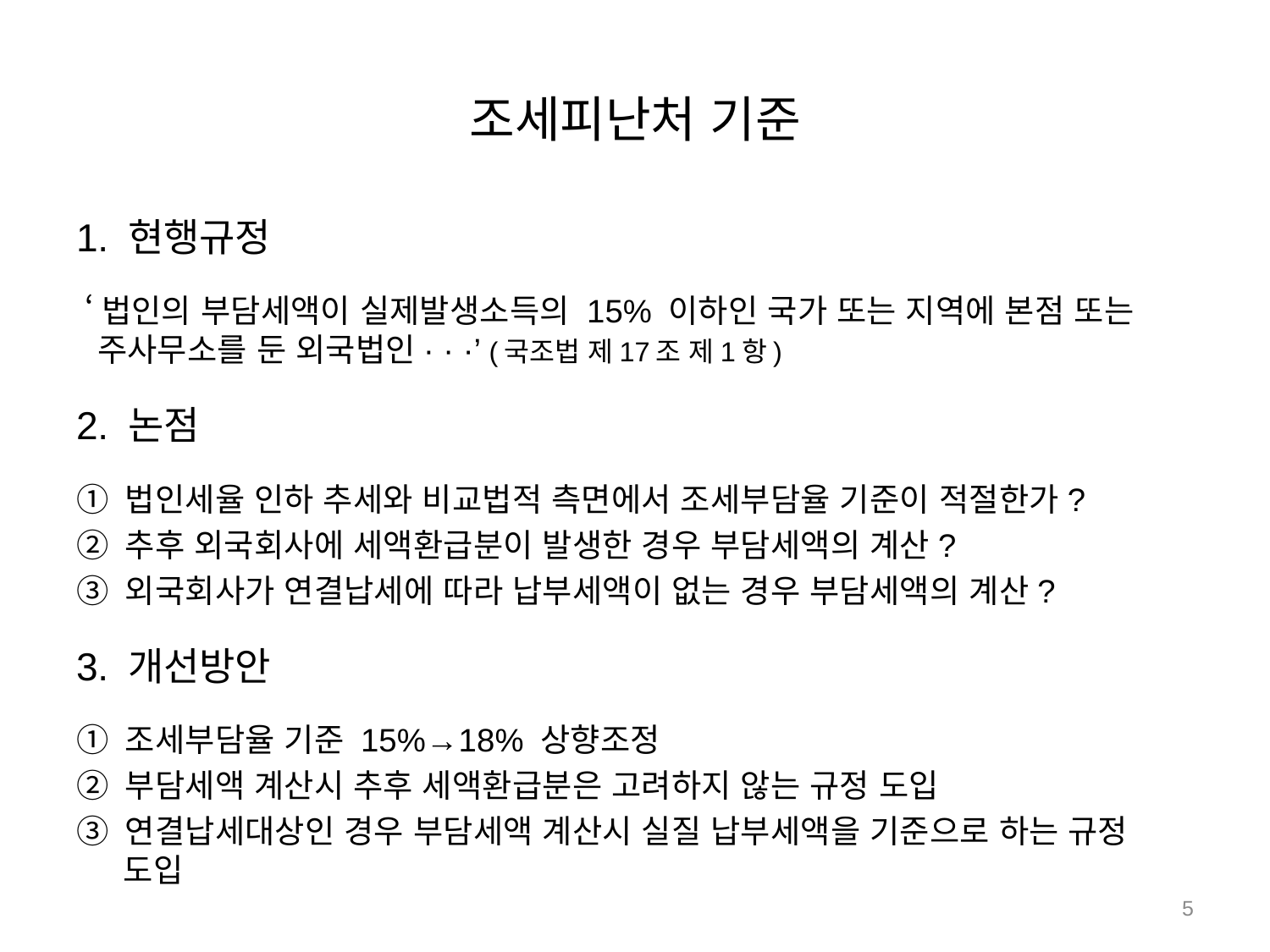

# 조세피난처 기준
1. 현행규정

 ‘법인의 부담세액이 실제발생소득의 15% 이하인 국가 또는 지역에 본점 또는 주사무소를 둔 외국법인· · ·’ (국조법 제17조 제1항)

2. 논점

① 법인세율 인하 추세와 비교법적 측면에서 조세부담율 기준이 적절한가?
② 추후 외국회사에 세액환급분이 발생한 경우 부담세액의 계산?
③ 외국회사가 연결납세에 따라 납부세액이 없는 경우 부담세액의 계산?

3. 개선방안

① 조세부담율 기준 15%→18% 상향조정
② 부담세액 계산시 추후 세액환급분은 고려하지 않는 규정 도입
③ 연결납세대상인 경우 부담세액 계산시 실질 납부세액을 기준으로 하는 규정 도입
5